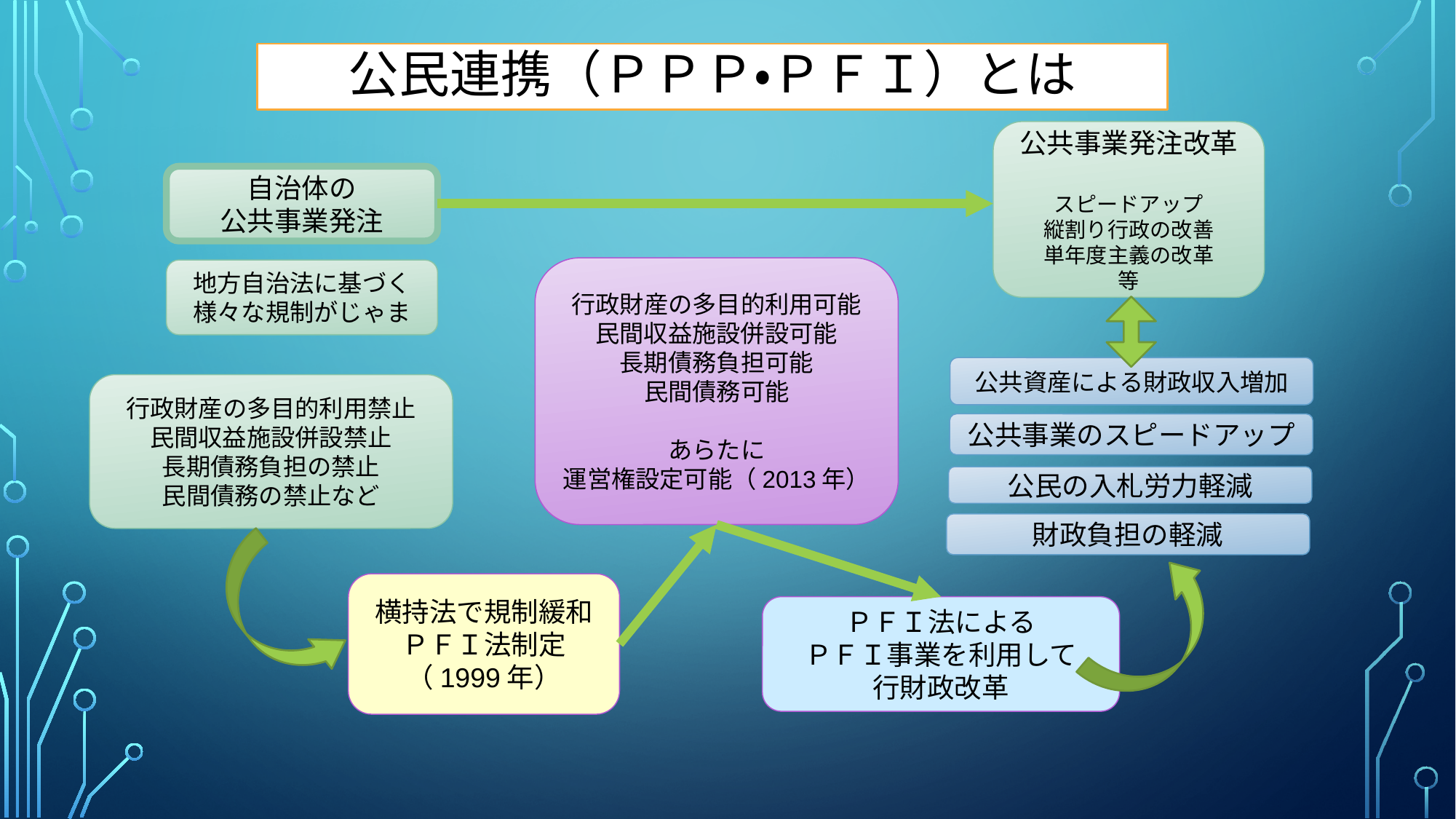

# 公民連携（ＰＰＰ・ＰＦＩ）とは
公共事業発注改革

スピードアップ
縦割り行政の改善
単年度主義の改革
等
自治体の
公共事業発注
行政財産の多目的利用可能
民間収益施設併設可能
長期債務負担可能
民間債務可能

あらたに
運営権設定可能（2013年）
地方自治法に基づく
様々な規制がじゃま

公共資産による財政収入増加
行政財産の多目的利用禁止
民間収益施設併設禁止
長期債務負担の禁止
民間債務の禁止など
公共事業のスピードアップ
公民の入札労力軽減
財政負担の軽減
横持法で規制緩和
ＰＦＩ法制定
（1999年）

ＰＦＩ法による
ＰＦＩ事業を利用して
行財政改革